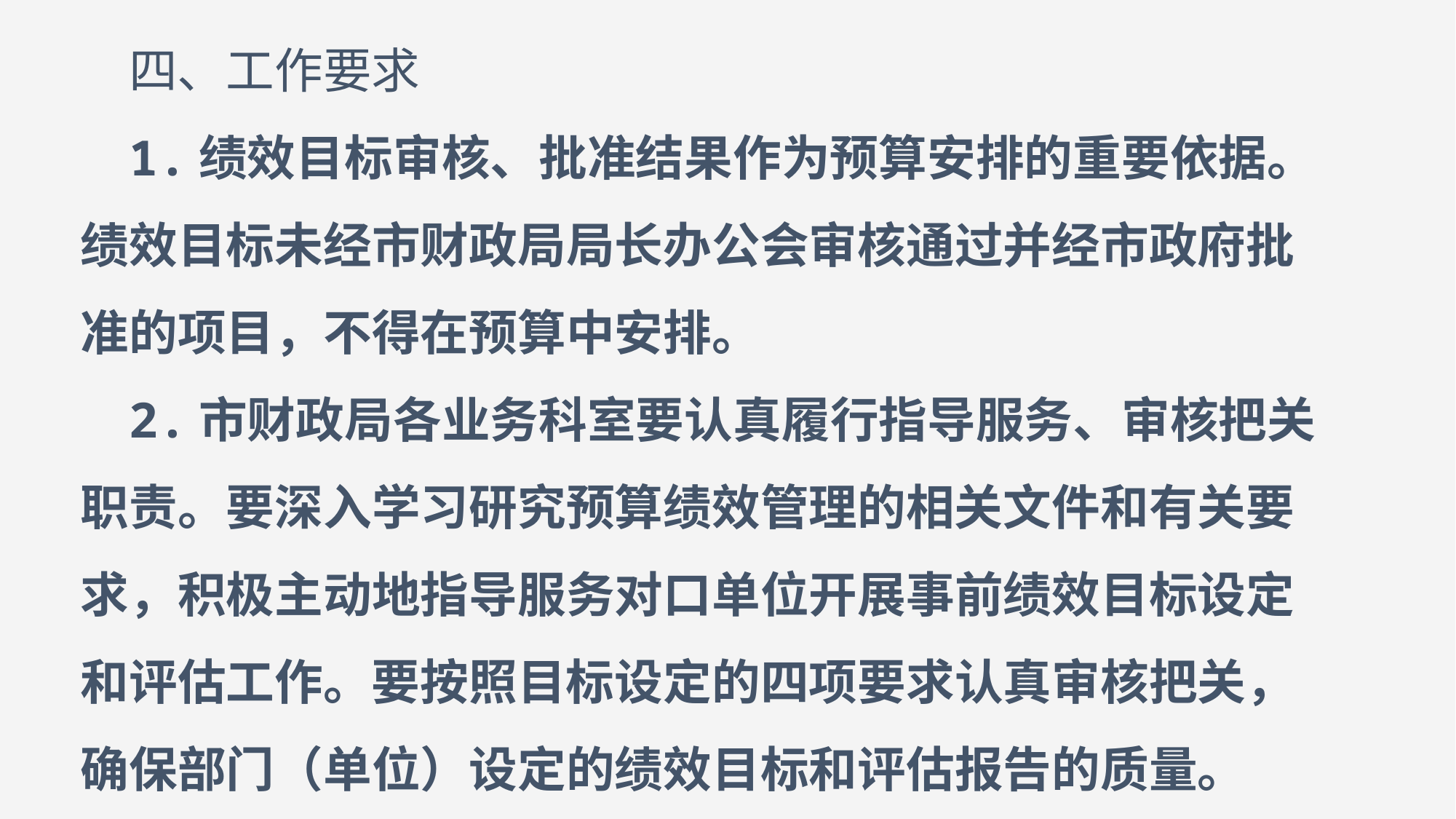

四、工作要求
1.绩效目标审核、批准结果作为预算安排的重要依据。绩效目标未经市财政局局长办公会审核通过并经市政府批准的项目，不得在预算中安排。
2.市财政局各业务科室要认真履行指导服务、审核把关职责。要深入学习研究预算绩效管理的相关文件和有关要求，积极主动地指导服务对口单位开展事前绩效目标设定和评估工作。要按照目标设定的四项要求认真审核把关，确保部门（单位）设定的绩效目标和评估报告的质量。